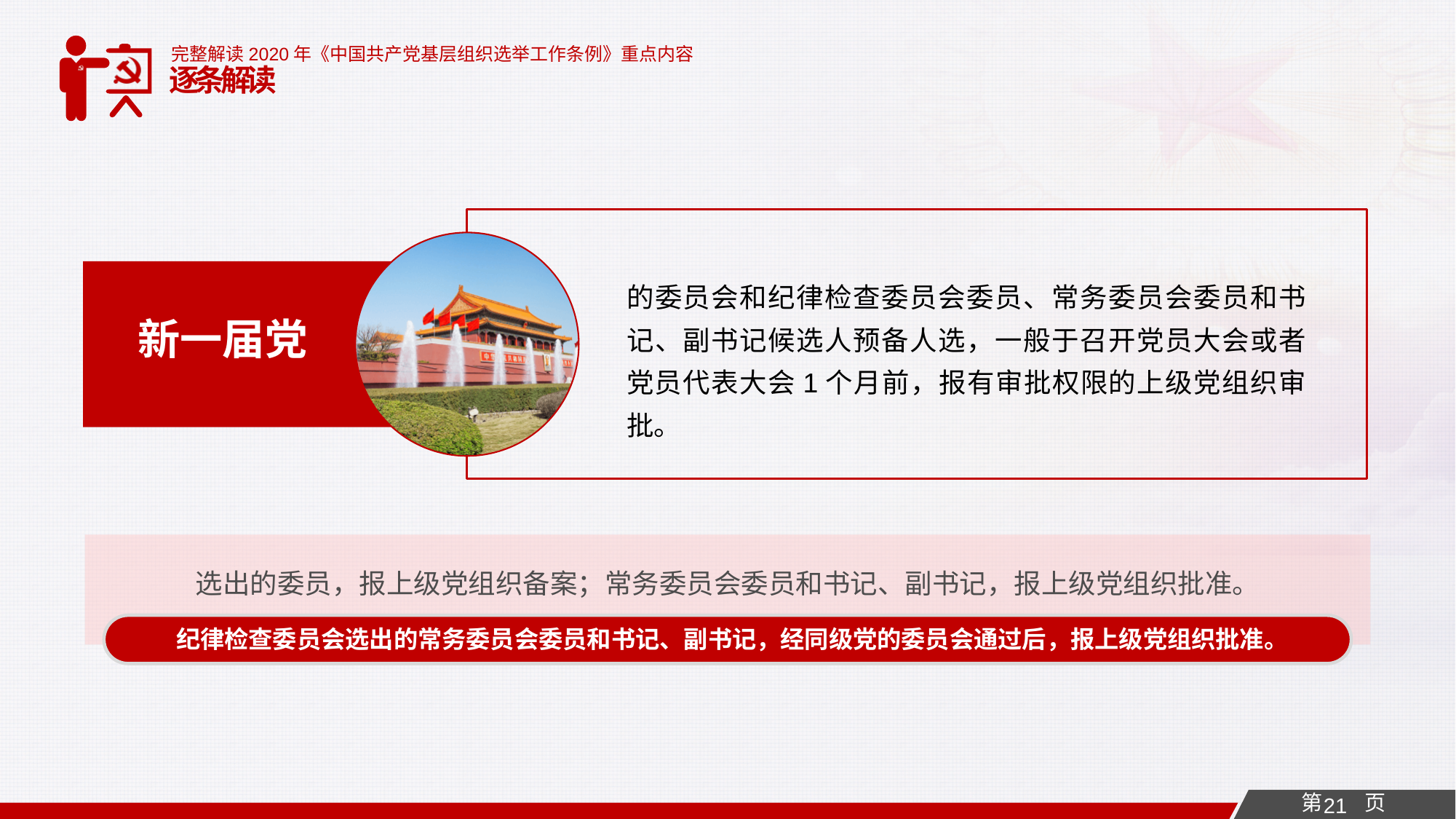

完整解读2020年《中国共产党基层组织选举工作条例》重点内容
逐条解读

新一届党
的委员会和纪律检查委员会委员、常务委员会委员和书记、副书记候选人预备人选，一般于召开党员大会或者党员代表大会1个月前，报有审批权限的上级党组织审批。

选出的委员，报上级党组织备案；常务委员会委员和书记、副书记，报上级党组织批准。

纪律检查委员会选出的常务委员会委员和书记、副书记，经同级党的委员会通过后，报上级党组织批准。